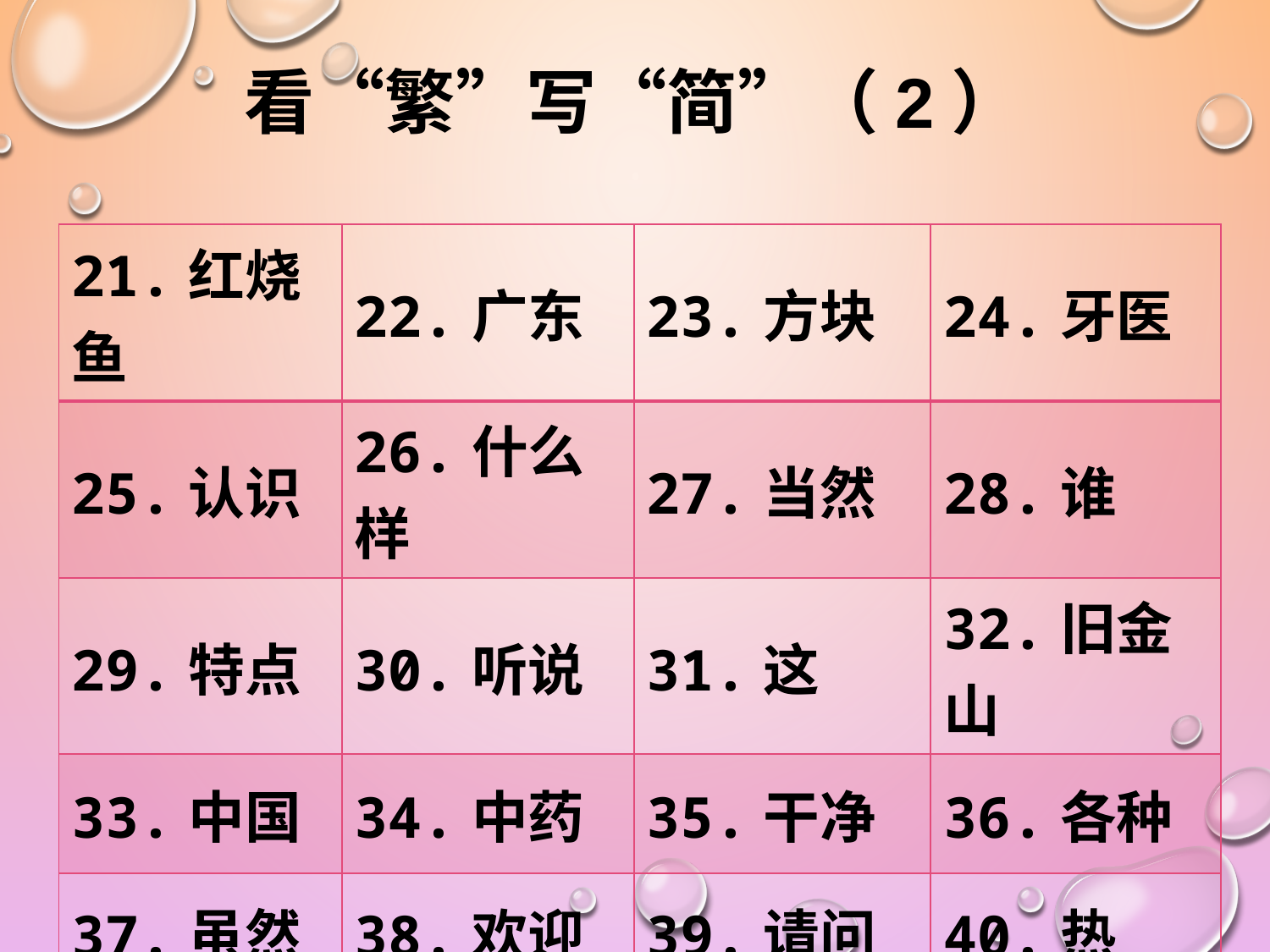

看“繁”写“简”（2）
| 21.红烧鱼 | 22.广东 | 23.方块 | 24.牙医 |
| --- | --- | --- | --- |
| 25.认识 | 26.什么样 | 27.当然 | 28.谁 |
| 29.特点 | 30.听说 | 31.这 | 32.旧金山 |
| 33.中国 | 34.中药 | 35.干净 | 36.各种 |
| 37.虽然 | 38.欢迎 | 39.请问 | 40.热 |